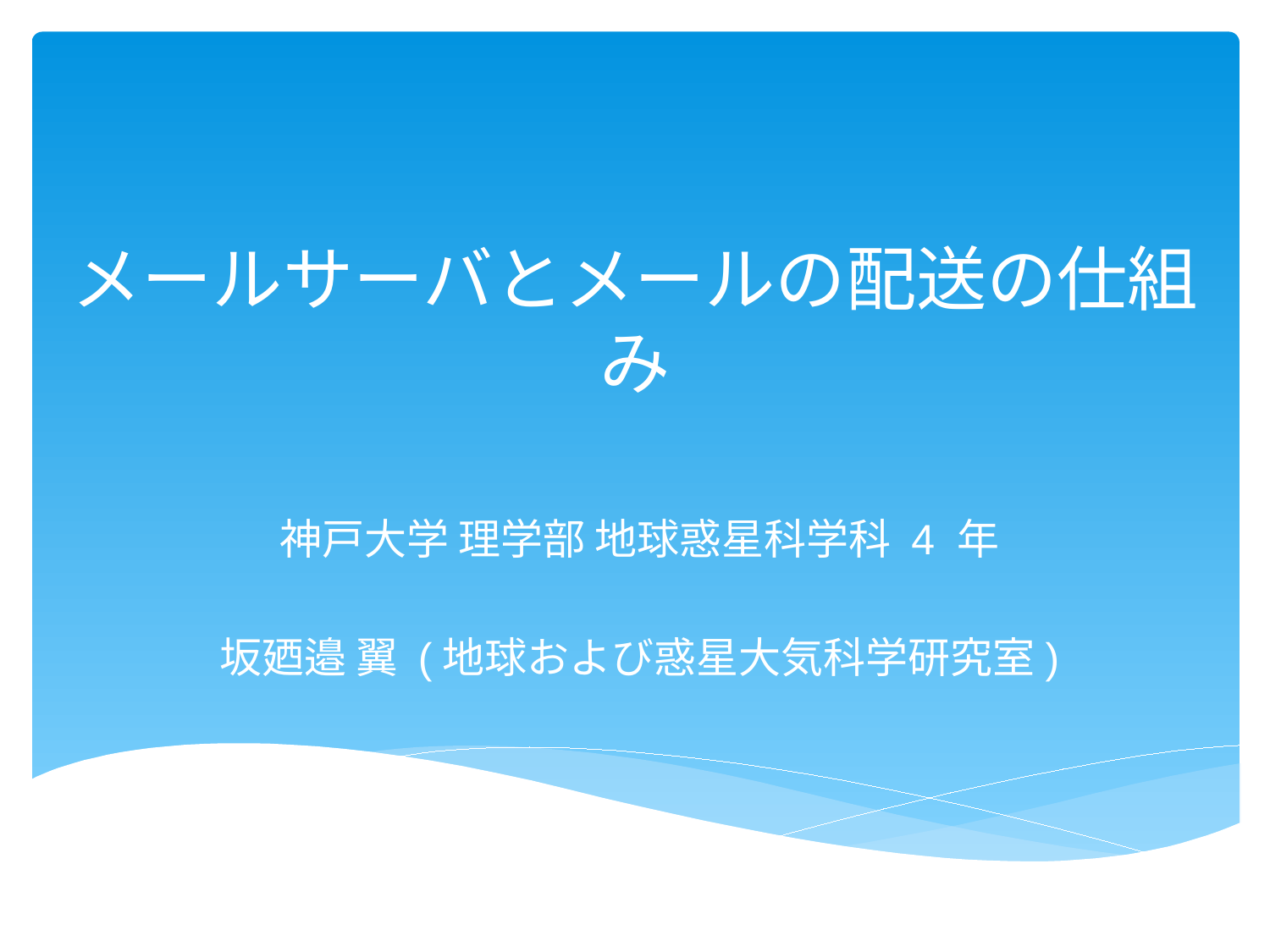

# メールサーバとメールの配送の仕組み
神戸大学 理学部 地球惑星科学科 4 年

坂廼邉 翼 (地球および惑星大気科学研究室)